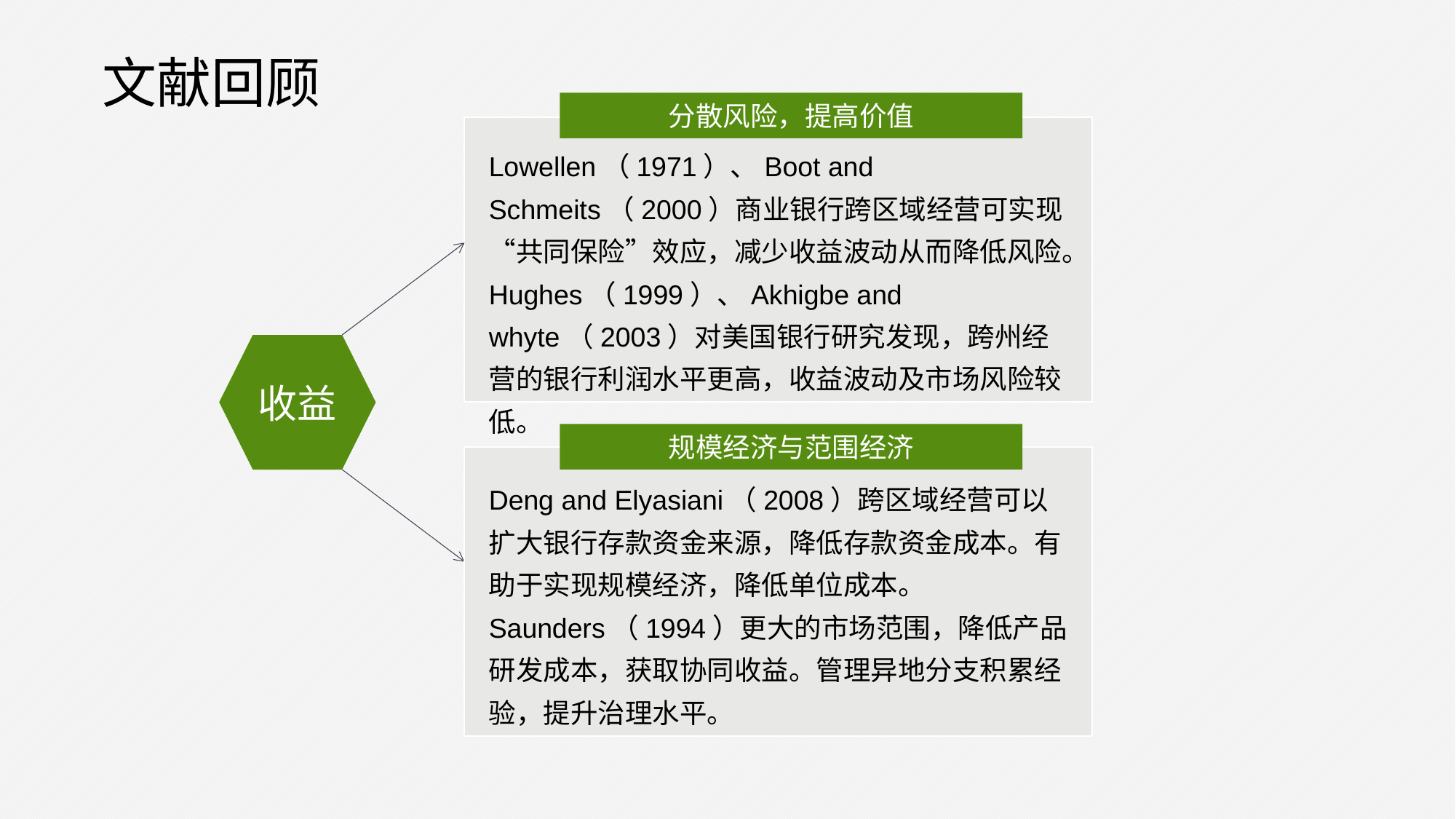

文献回顾
分散风险，提高价值

Lowellen（1971）、Boot and Schmeits（2000）商业银行跨区域经营可实现“共同保险”效应，减少收益波动从而降低风险。
Hughes（1999）、Akhigbe and whyte（2003）对美国银行研究发现，跨州经营的银行利润水平更高，收益波动及市场风险较低。
收益
规模经济与范围经济

Deng and Elyasiani（2008）跨区域经营可以扩大银行存款资金来源，降低存款资金成本。有助于实现规模经济，降低单位成本。
Saunders（1994）更大的市场范围，降低产品研发成本，获取协同收益。管理异地分支积累经验，提升治理水平。